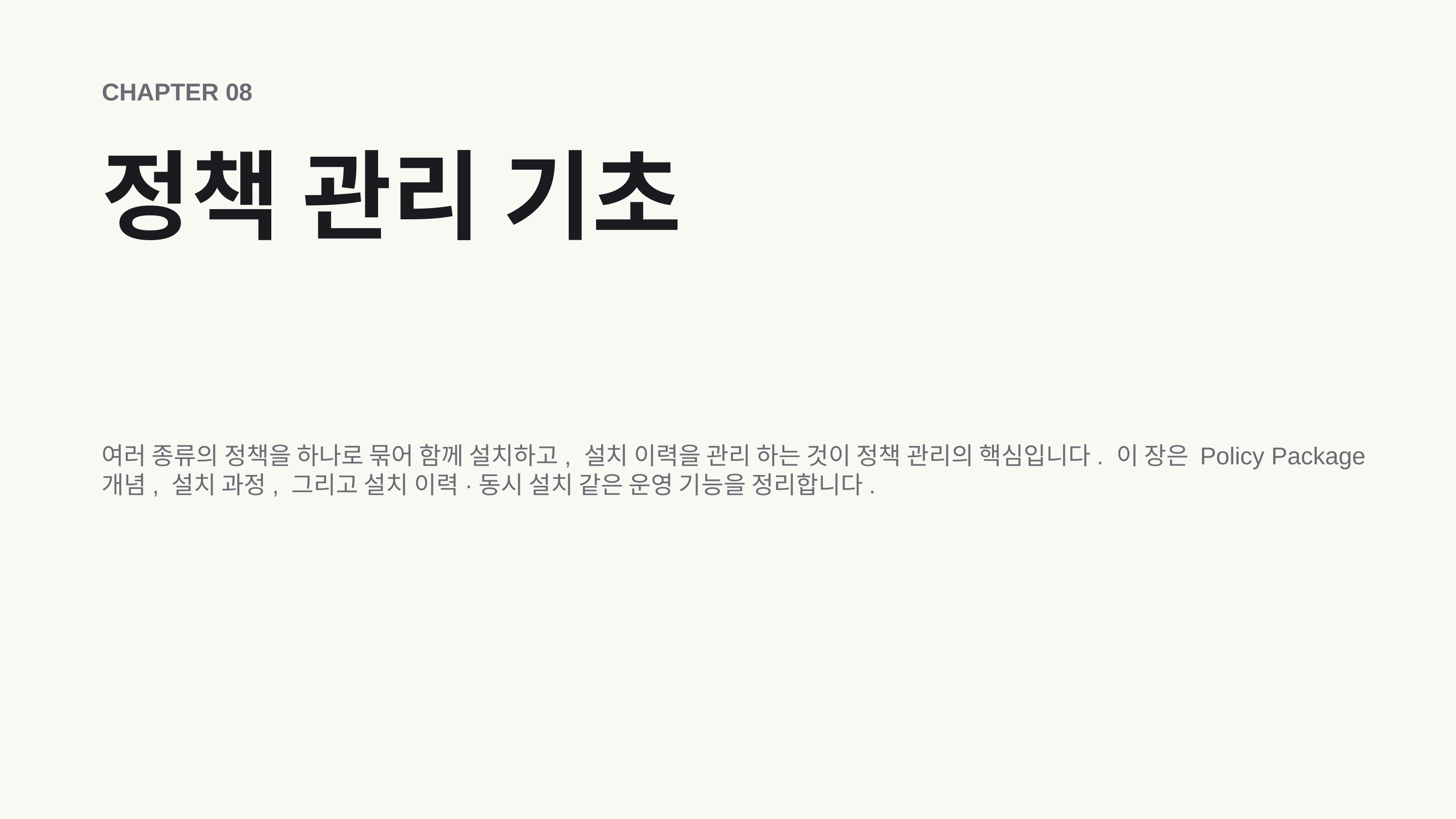

CHAPTER 08
정책 관리 기초
여러 종류의 정책을 하나로 묶어 함께 설치하고, 설치 이력을 관리 하는 것이 정책 관리의 핵심입니다. 이 장은 Policy Package 개념, 설치 과정, 그리고 설치 이력·동시 설치 같은 운영 기능을 정리합니다.